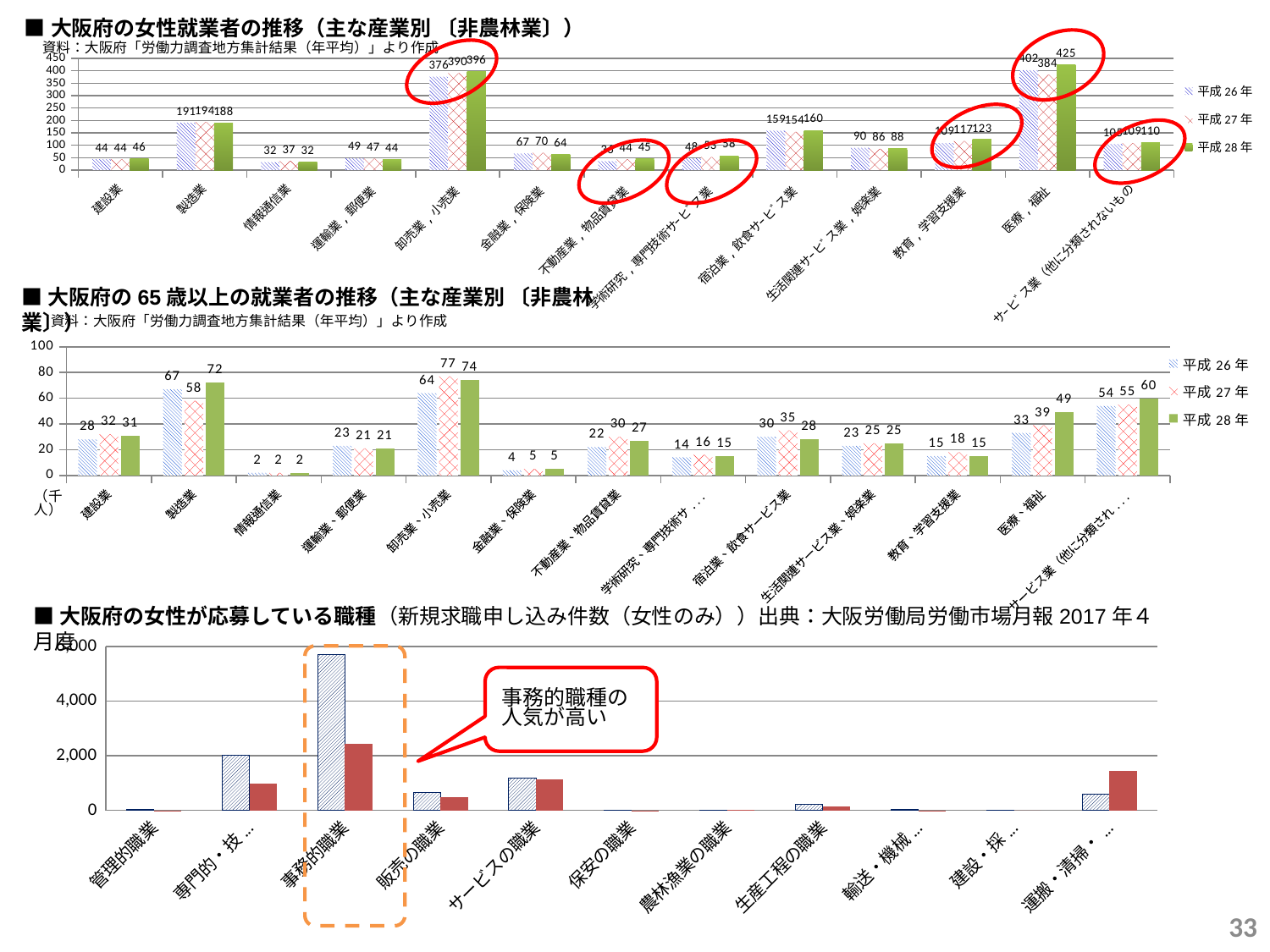

■大阪府の女性就業者の推移（主な産業別 〔非農林業〕）
資料：大阪府「労働力調査地方集計結果（年平均）」より作成

### Chart

| Category | 平成26年 | 平成27年 | 平成28年 |
|---|---|---|---|
| 建設業 | 44.0 | 44.0 | 46.0 |
| 製造業 | 191.0 | 194.0 | 188.0 |
| 情報通信業 | 32.0 | 37.0 | 32.0 |
| 運輸業,郵便業 | 49.0 | 47.0 | 44.0 |
| 卸売業,小売業 | 376.0 | 390.0 | 396.0 |
| 金融業,保険業 | 67.0 | 70.0 | 64.0 |
| 不動産業,物品賃貸業 | 36.0 | 44.0 | 45.0 |
| 学術研究,専門技術サｰヒﾞス業 | 48.0 | 53.0 | 58.0 |
| 宿泊業,飲食サｰヒﾞス業 | 159.0 | 154.0 | 160.0 |
| 生活関連サｰヒﾞス業,娯楽業 | 90.0 | 86.0 | 88.0 |
| 教育,学習支援業 | 109.0 | 117.0 | 123.0 |
| 医療,福祉 | 402.0 | 384.0 | 425.0 |
| サｰヒﾞス業（他に分類されないもの | 105.0 | 109.0 | 110.0 |

■大阪府の65歳以上の就業者の推移（主な産業別 〔非農林業〕）
資料：大阪府「労働力調査地方集計結果（年平均）」より作成

### Chart

| Category | 平成26年 | 平成27年 | 平成28年 |
|---|---|---|---|
| 建設業 | 28.0 | 32.0 | 31.0 |
| 製造業 | 67.0 | 58.0 | 72.0 |
| 情報通信業 | 2.0 | 2.0 | 2.0 |
| 運輸業、郵便業 | 23.0 | 21.0 | 21.0 |
| 卸売業、小売業 | 64.0 | 77.0 | 74.0 |
| 金融業、保険業 | 4.0 | 5.0 | 5.0 |
| 不動産業、物品賃貸業 | 22.0 | 30.0 | 27.0 |
| 学術研究、専門技術サービス業 | 14.0 | 16.0 | 15.0 |
| 宿泊業、飲食サービス業 | 30.0 | 35.0 | 28.0 |
| 生活関連サービス業、娯楽業 | 23.0 | 25.0 | 25.0 |
| 教育、学習支援業 | 15.0 | 18.0 | 15.0 |
| 医療、福祉 | 33.0 | 39.0 | 49.0 |
| サービス業（他に分類されないもの） | 54.0 | 55.0 | 60.0 |
■大阪府の女性が応募している職種（新規求職申し込み件数（女性のみ））出典：大阪労働局労働市場月報2017年４月度

### Chart

| Category | 一般 | パート |
|---|---|---|
| 管理的職業 | 21.0 | 3.0 |
| 専門的・技術的職業 | 2015.0 | 966.0 |
| 事務的職業 | 5720.0 | 2431.0 |
| 販売の職業 | 655.0 | 487.0 |
| サービスの職業 | 1187.0 | 1133.0 |
| 保安の職業 | 5.0 | 2.0 |
| 農林漁業の職業 | 11.0 | 7.0 |
| 生産工程の職業 | 221.0 | 136.0 |
| 輸送・機械運転の職業 | 24.0 | 3.0 |
| 建設・採掘の職業 | 3.0 | 0.0 |
| 運搬・清掃・放送等の職業 | 605.0 | 1436.0 |
33